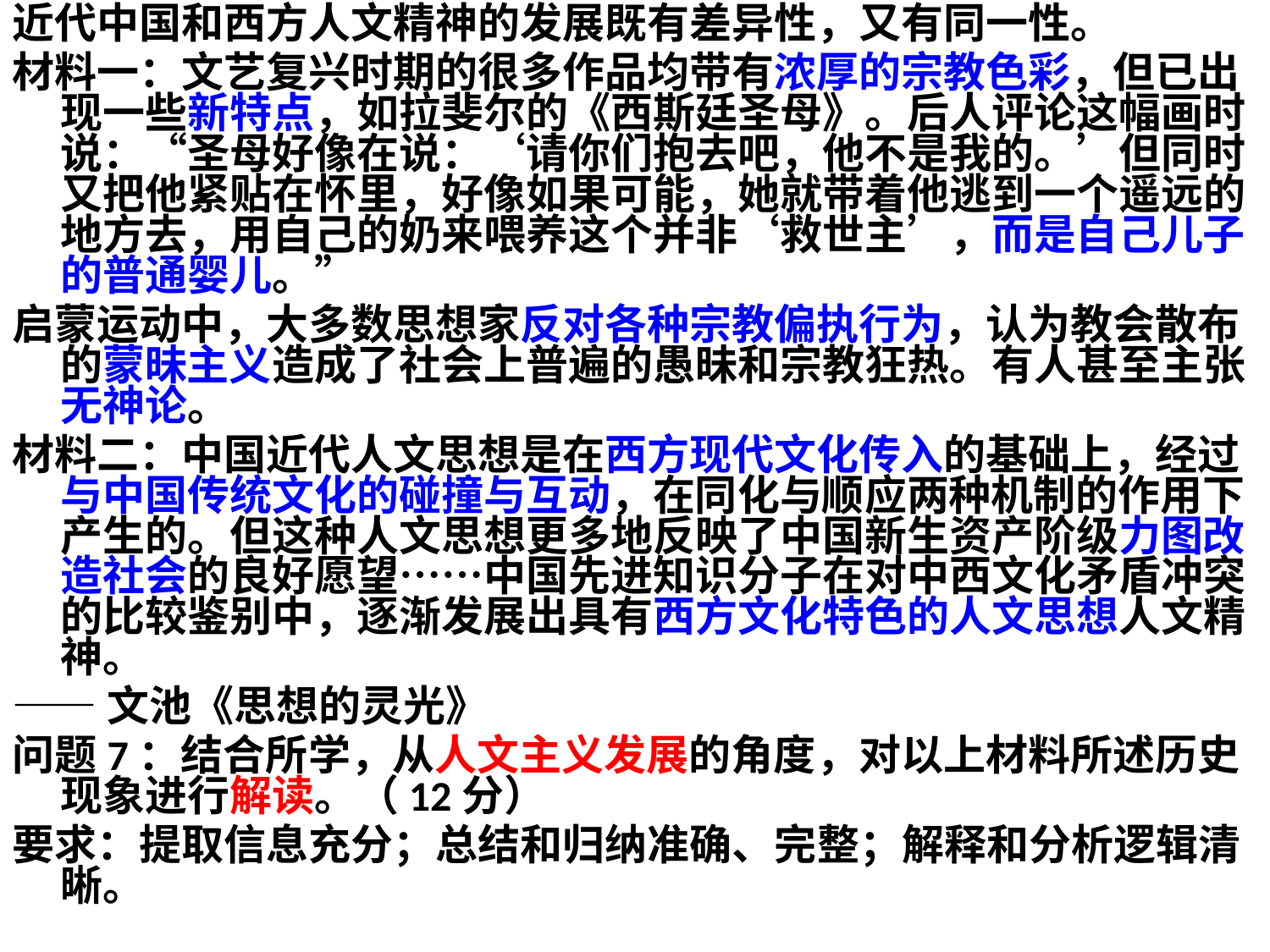

近代中国和西方人文精神的发展既有差异性，又有同一性。
材料一：文艺复兴时期的很多作品均带有浓厚的宗教色彩，但已出现一些新特点，如拉斐尔的《西斯廷圣母》。后人评论这幅画时说：“圣母好像在说：‘请你们抱去吧，他不是我的。’但同时又把他紧贴在怀里，好像如果可能，她就带着他逃到一个遥远的地方去，用自己的奶来喂养这个并非‘救世主’，而是自己儿子的普通婴儿。”
启蒙运动中，大多数思想家反对各种宗教偏执行为，认为教会散布的蒙昧主义造成了社会上普遍的愚昧和宗教狂热。有人甚至主张无神论。
材料二：中国近代人文思想是在西方现代文化传入的基础上，经过与中国传统文化的碰撞与互动，在同化与顺应两种机制的作用下产生的。但这种人文思想更多地反映了中国新生资产阶级力图改造社会的良好愿望……中国先进知识分子在对中西文化矛盾冲突的比较鉴别中，逐渐发展出具有西方文化特色的人文思想人文精神。
——文池《思想的灵光》
结合所学，从人文主义发展的角度，对以上材料所述历史现象进行解读。（12分）
要求：提取信息充分；总结和归纳准确、完整；解释和分析逻辑清晰。
近代中国和西方人文精神的发展既有差异性，又有同一性。
材料一：文艺复兴时期的很多作品均带有浓厚的宗教色彩，但已出现一些新特点，如拉斐尔的《西斯廷圣母》。后人评论这幅画时说：“圣母好像在说：‘请你们抱去吧，他不是我的。’但同时又把他紧贴在怀里，好像如果可能，她就带着他逃到一个遥远的地方去，用自己的奶来喂养这个并非‘救世主’，而是自己儿子的普通婴儿。”
启蒙运动中，大多数思想家反对各种宗教偏执行为，认为教会散布的蒙昧主义造成了社会上普遍的愚昧和宗教狂热。有人甚至主张无神论。
材料二：中国近代人文思想是在西方现代文化传入的基础上，经过与中国传统文化的碰撞与互动，在同化与顺应两种机制的作用下产生的。但这种人文思想更多地反映了中国新生资产阶级力图改造社会的良好愿望……中国先进知识分子在对中西文化矛盾冲突的比较鉴别中，逐渐发展出具有西方文化特色的人文思想人文精神。
——文池《思想的灵光》
结合所学，从人文主义发展的角度，对以上材料所述历史现象进行解读。（12分）
要求：提取信息充分；总结和归纳准确、完整；解释和分析逻辑清晰。
近代中国和西方人文精神的发展既有差异性，又有同一性。
材料一：文艺复兴时期的很多作品均带有浓厚的宗教色彩，但已出现一些新特点，如拉斐尔的《西斯廷圣母》。后人评论这幅画时说：“圣母好像在说：‘请你们抱去吧，他不是我的。’但同时又把他紧贴在怀里，好像如果可能，她就带着他逃到一个遥远的地方去，用自己的奶来喂养这个并非‘救世主’，而是自己儿子的普通婴儿。”
启蒙运动中，大多数思想家反对各种宗教偏执行为，认为教会散布的蒙昧主义造成了社会上普遍的愚昧和宗教狂热。有人甚至主张无神论。
材料二：中国近代人文思想是在西方现代文化传入的基础上，经过与中国传统文化的碰撞与互动，在同化与顺应两种机制的作用下产生的。但这种人文思想更多地反映了中国新生资产阶级力图改造社会的良好愿望……中国先进知识分子在对中西文化矛盾冲突的比较鉴别中，逐渐发展出具有西方文化特色的人文思想人文精神。
——文池《思想的灵光》
结合所学，从人文主义发展的角度，对以上材料所述历史现象进行解读。（12分）
要求：提取信息充分；总结和归纳准确、完整；解释和分析逻辑清晰。
近代中国和西方人文精神的发展既有差异性，又有同一性。
材料一：文艺复兴时期的很多作品均带有浓厚的宗教色彩，但已出现一些新特点，如拉斐尔的《西斯廷圣母》。后人评论这幅画时说：“圣母好像在说：‘请你们抱去吧，他不是我的。’但同时又把他紧贴在怀里，好像如果可能，她就带着他逃到一个遥远的地方去，用自己的奶来喂养这个并非‘救世主’，而是自己儿子的普通婴儿。”
启蒙运动中，大多数思想家反对各种宗教偏执行为，认为教会散布的蒙昧主义造成了社会上普遍的愚昧和宗教狂热。有人甚至主张无神论。
材料二：中国近代人文思想是在西方现代文化传入的基础上，经过与中国传统文化的碰撞与互动，在同化与顺应两种机制的作用下产生的。但这种人文思想更多地反映了中国新生资产阶级力图改造社会的良好愿望……中国先进知识分子在对中西文化矛盾冲突的比较鉴别中，逐渐发展出具有西方文化特色的人文思想人文精神。
——文池《思想的灵光》
结合所学，从人文主义发展的角度，对以上材料所述历史现象进行解读。（12分）
要求：提取信息充分；总结和归纳准确、完整；解释和分析逻辑清晰。
近代中国和西方人文精神的发展既有差异性，又有同一性。
材料一：文艺复兴时期的很多作品均带有浓厚的宗教色彩，但已出现一些新特点，如拉斐尔的《西斯廷圣母》。后人评论这幅画时说：“圣母好像在说：‘请你们抱去吧，他不是我的。’但同时又把他紧贴在怀里，好像如果可能，她就带着他逃到一个遥远的地方去，用自己的奶来喂养这个并非‘救世主’，而是自己儿子的普通婴儿。”
启蒙运动中，大多数思想家反对各种宗教偏执行为，认为教会散布的蒙昧主义造成了社会上普遍的愚昧和宗教狂热。有人甚至主张无神论。
材料二：中国近代人文思想是在西方现代文化传入的基础上，经过与中国传统文化的碰撞与互动，在同化与顺应两种机制的作用下产生的。但这种人文思想更多地反映了中国新生资产阶级力图改造社会的良好愿望……中国先进知识分子在对中西文化矛盾冲突的比较鉴别中，逐渐发展出具有西方文化特色的人文思想人文精神。
——文池《思想的灵光》
问题7：结合所学，从人文主义发展的角度，对以上材料所述历史现象进行解读。（12分）
要求：提取信息充分；总结和归纳准确、完整；解释和分析逻辑清晰。